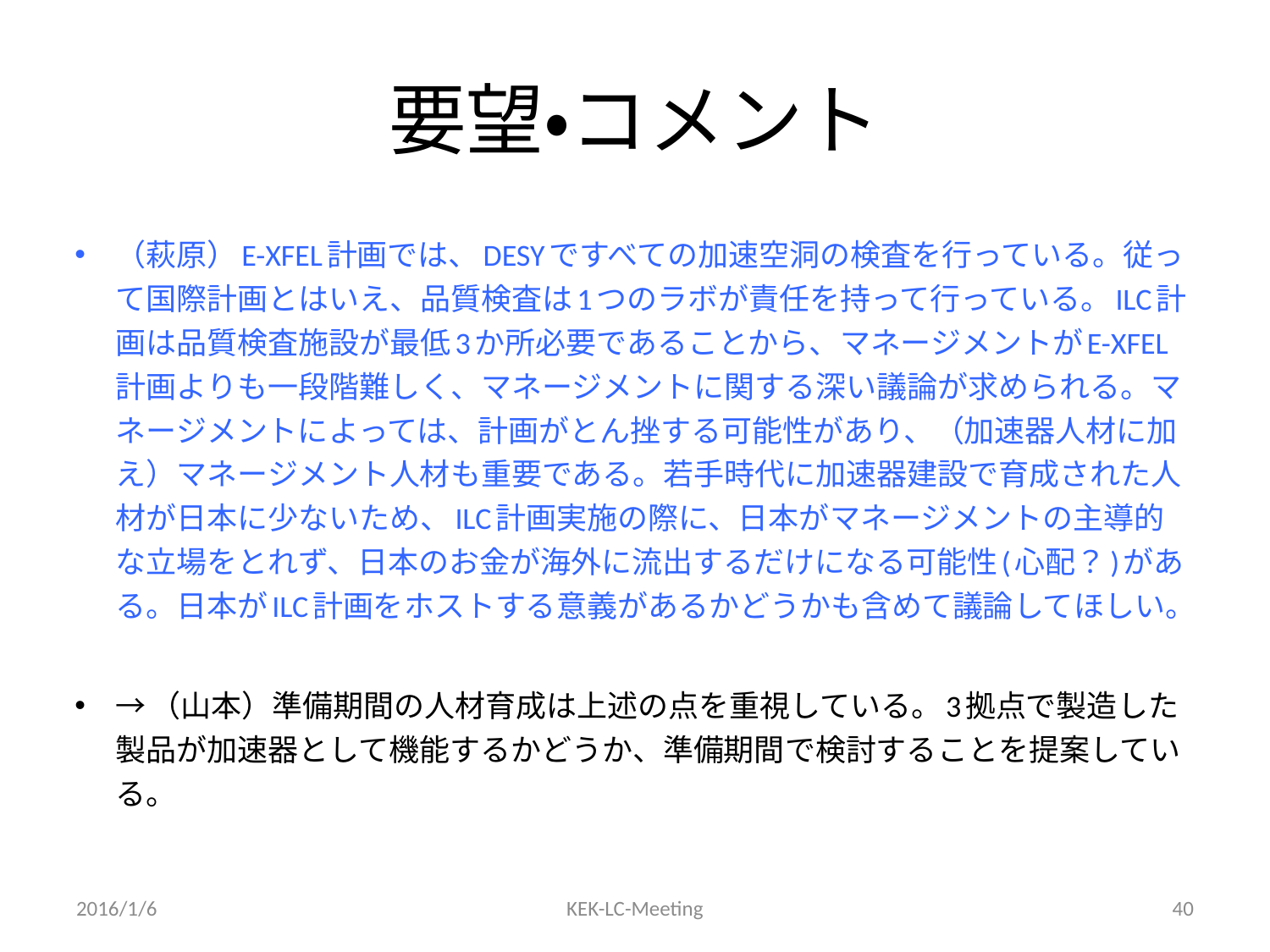

# 要望・コメント
（萩原）E-XFEL計画では、DESYですべての加速空洞の検査を行っている。従って国際計画とはいえ、品質検査は1つのラボが責任を持って行っている。ILC計画は品質検査施設が最低3か所必要であることから、マネージメントがE-XFEL計画よりも一段階難しく、マネージメントに関する深い議論が求められる。マネージメントによっては、計画がとん挫する可能性があり、（加速器人材に加え）マネージメント人材も重要である。若手時代に加速器建設で育成された人材が日本に少ないため、ILC計画実施の際に、日本がマネージメントの主導的な立場をとれず、日本のお金が海外に流出するだけになる可能性(心配？)がある。日本がILC計画をホストする意義があるかどうかも含めて議論してほしい。

→（山本）準備期間の人材育成は上述の点を重視している。3拠点で製造した製品が加速器として機能するかどうか、準備期間で検討することを提案している。

2016/1/6
KEK-LC-Meeting
40